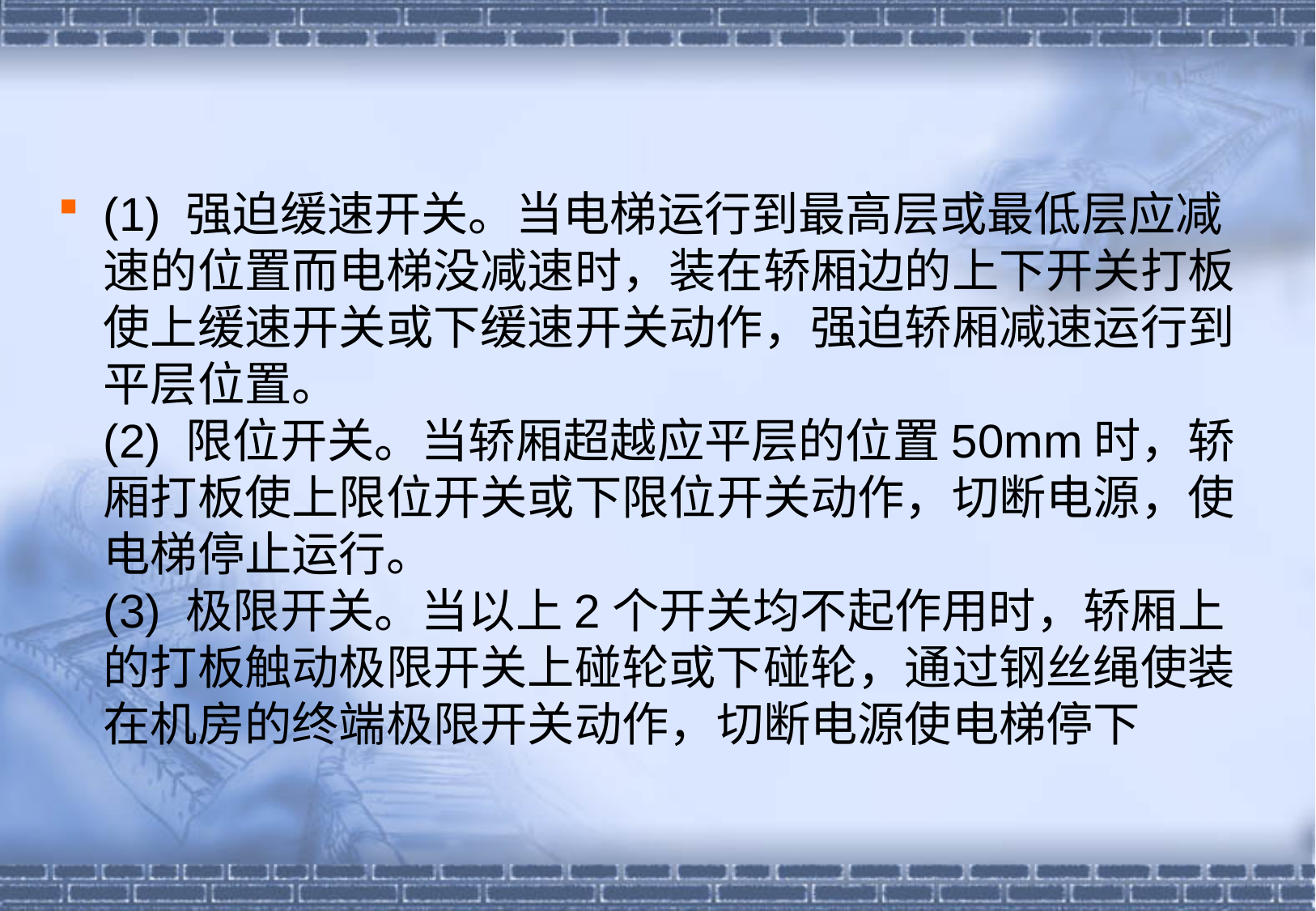

(1) 强迫缓速开关。当电梯运行到最高层或最低层应减速的位置而电梯没减速时，装在轿厢边的上下开关打板使上缓速开关或下缓速开关动作，强迫轿厢减速运行到平层位置。
(2) 限位开关。当轿厢超越应平层的位置50mm时，轿厢打板使上限位开关或下限位开关动作，切断电源，使电梯停止运行。
(3) 极限开关。当以上2个开关均不起作用时，轿厢上的打板触动极限开关上碰轮或下碰轮，通过钢丝绳使装在机房的终端极限开关动作，切断电源使电梯停下